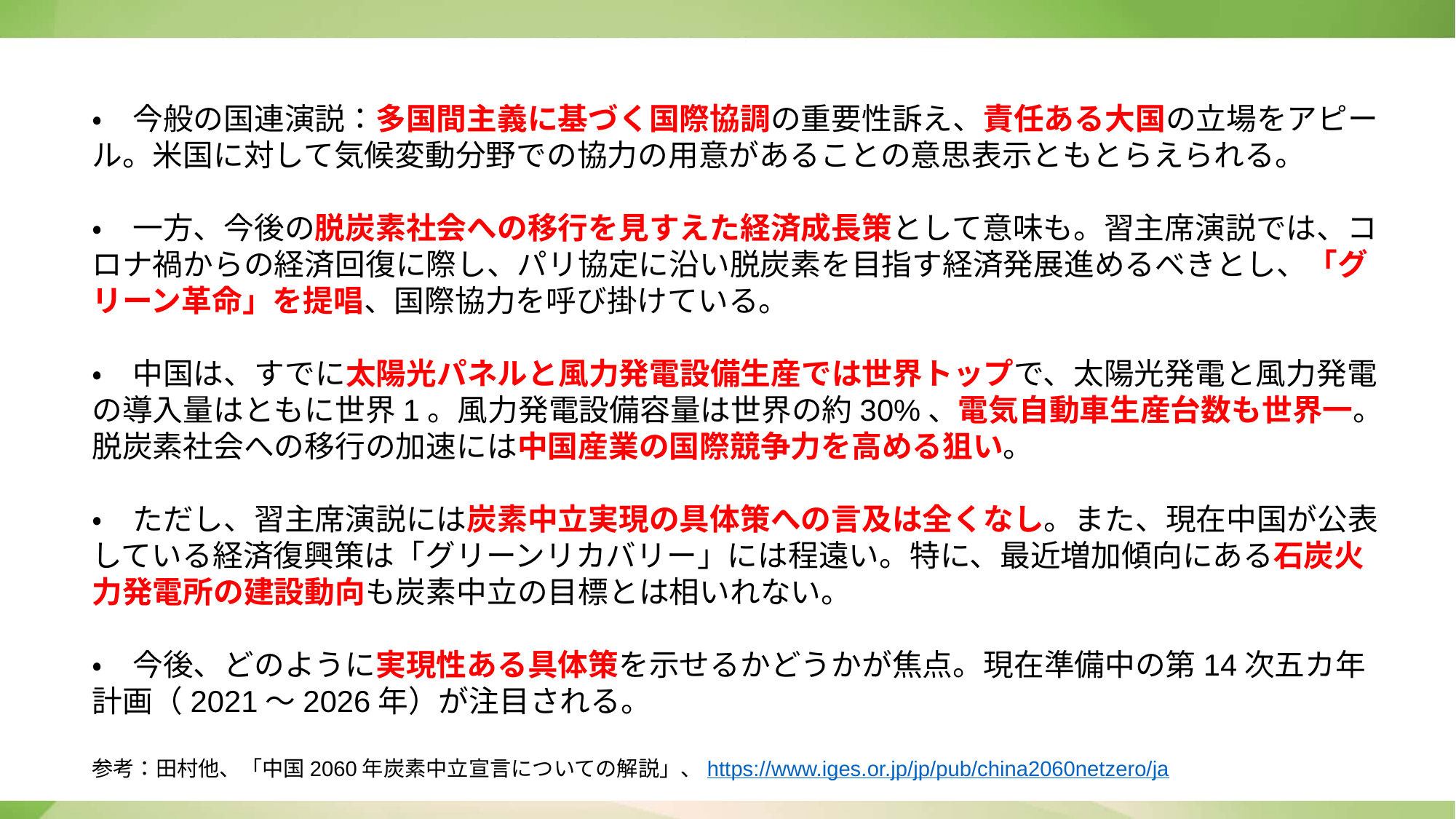

・　今般の国連演説：多国間主義に基づく国際協調の重要性訴え、責任ある大国の立場をアピール。米国に対して気候変動分野での協力の用意があることの意思表示ともとらえられる。

・　一方、今後の脱炭素社会への移行を見すえた経済成長策として意味も。習主席演説では、コロナ禍からの経済回復に際し、パリ協定に沿い脱炭素を目指す経済発展進めるべきとし、「グリーン革命」を提唱、国際協力を呼び掛けている。

・　中国は、すでに太陽光パネルと風力発電設備生産では世界トップで、太陽光発電と風力発電の導入量はともに世界1。風力発電設備容量は世界の約30%、電気自動車生産台数も世界一。脱炭素社会への移行の加速には中国産業の国際競争力を高める狙い。

・　ただし、習主席演説には炭素中立実現の具体策への言及は全くなし。また、現在中国が公表している経済復興策は「グリーンリカバリー」には程遠い。特に、最近増加傾向にある石炭火力発電所の建設動向も炭素中立の目標とは相いれない。

・　今後、どのように実現性ある具体策を示せるかどうかが焦点。現在準備中の第14次五カ年計画（2021～2026年）が注目される。

参考：田村他、「中国2060年炭素中立宣言についての解説」、https://www.iges.or.jp/jp/pub/china2060netzero/ja